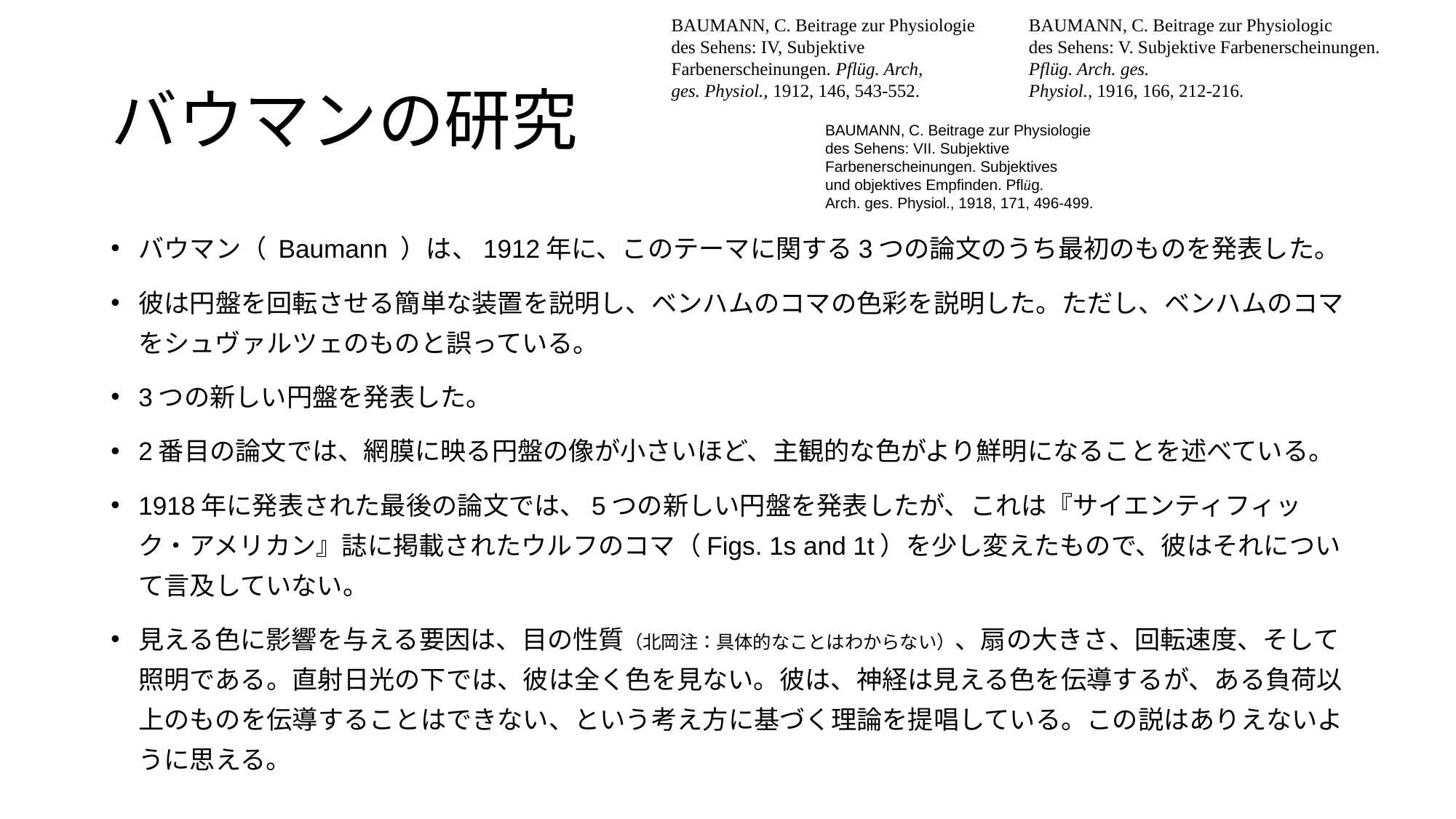

BAUMANN, C. Beitrage zur Physiologie
des Sehens: IV, Subjektive
Farbenerscheinungen. Pflüg. Arch,
ges. Physiol., 1912, 146, 543-552.
BAUMANN, C. Beitrage zur Physiologic
des Sehens: V. Subjektive Farbenerscheinungen.
Pflüg. Arch. ges.
Physiol., 1916, 166, 212-216.
# バウマンの研究
BAUMANN, C. Beitrage zur Physiologie
des Sehens: VII. Subjektive
Farbenerscheinungen. Subjektives
und objektives Empfinden. Pflüg.
Arch. ges. Physiol., 1918, 171, 496-499.
バウマン（ Baumann ）は、1912年に、このテーマに関する3つの論文のうち最初のものを発表した。
彼は円盤を回転させる簡単な装置を説明し、ベンハムのコマの色彩を説明した。ただし、ベンハムのコマをシュヴァルツェのものと誤っている。
3つの新しい円盤を発表した。
2番目の論文では、網膜に映る円盤の像が小さいほど、主観的な色がより鮮明になることを述べている。
1918年に発表された最後の論文では、5つの新しい円盤を発表したが、これは『サイエンティフィック・アメリカン』誌に掲載されたウルフのコマ（Figs. 1s and 1t）を少し変えたもので、彼はそれについて言及していない。
見える色に影響を与える要因は、目の性質（北岡注：具体的なことはわからない）、扇の大きさ、回転速度、そして照明である。直射日光の下では、彼は全く色を見ない。彼は、神経は見える色を伝導するが、ある負荷以上のものを伝導することはできない、という考え方に基づく理論を提唱している。この説はありえないように思える。